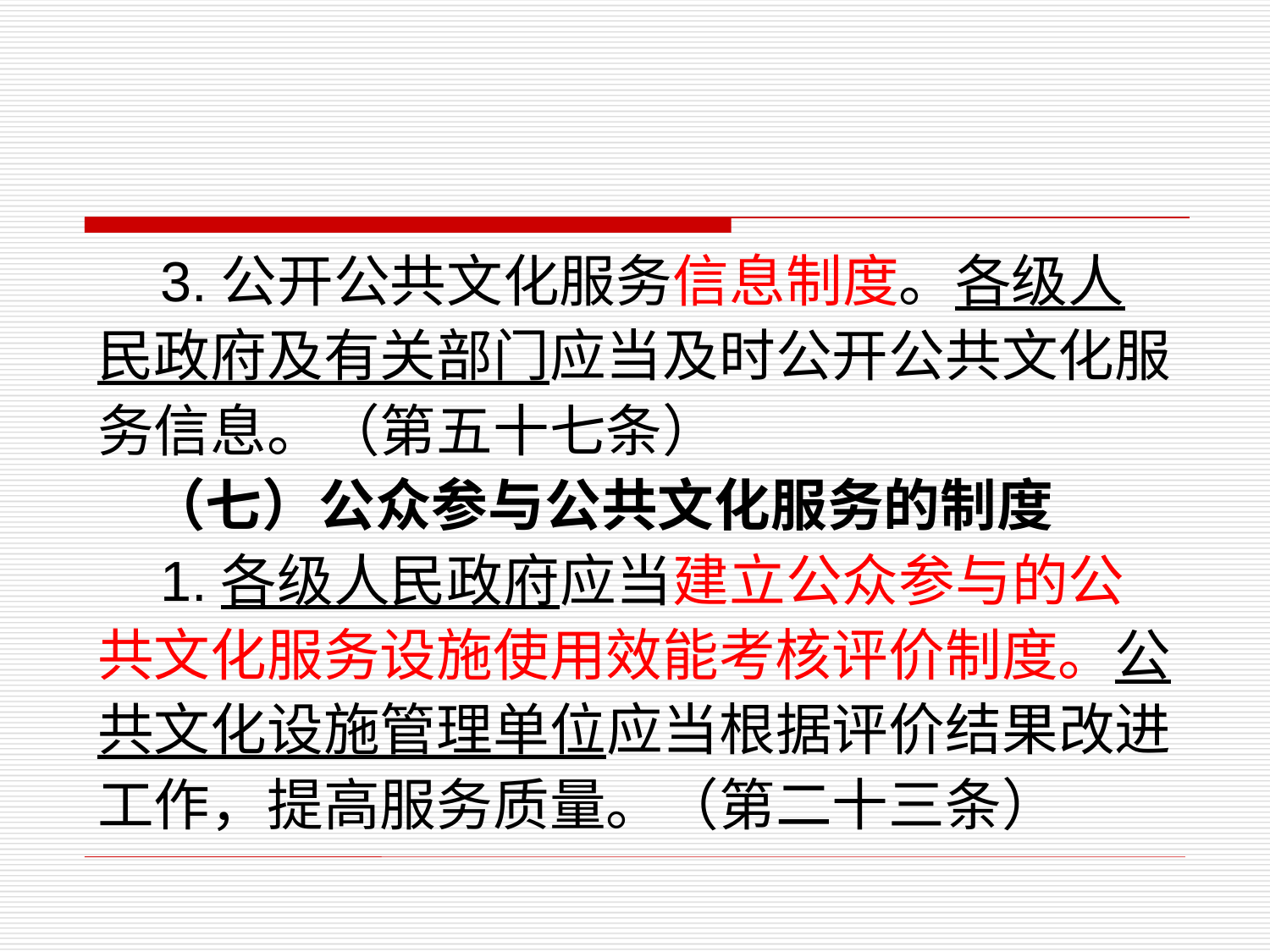

3.公开公共文化服务信息制度。各级人
民政府及有关部门应当及时公开公共文化服
务信息。（第五十七条）
   （七）公众参与公共文化服务的制度
    1.各级人民政府应当建立公众参与的公
共文化服务设施使用效能考核评价制度。公
共文化设施管理单位应当根据评价结果改进
工作，提高服务质量。（第二十三条）